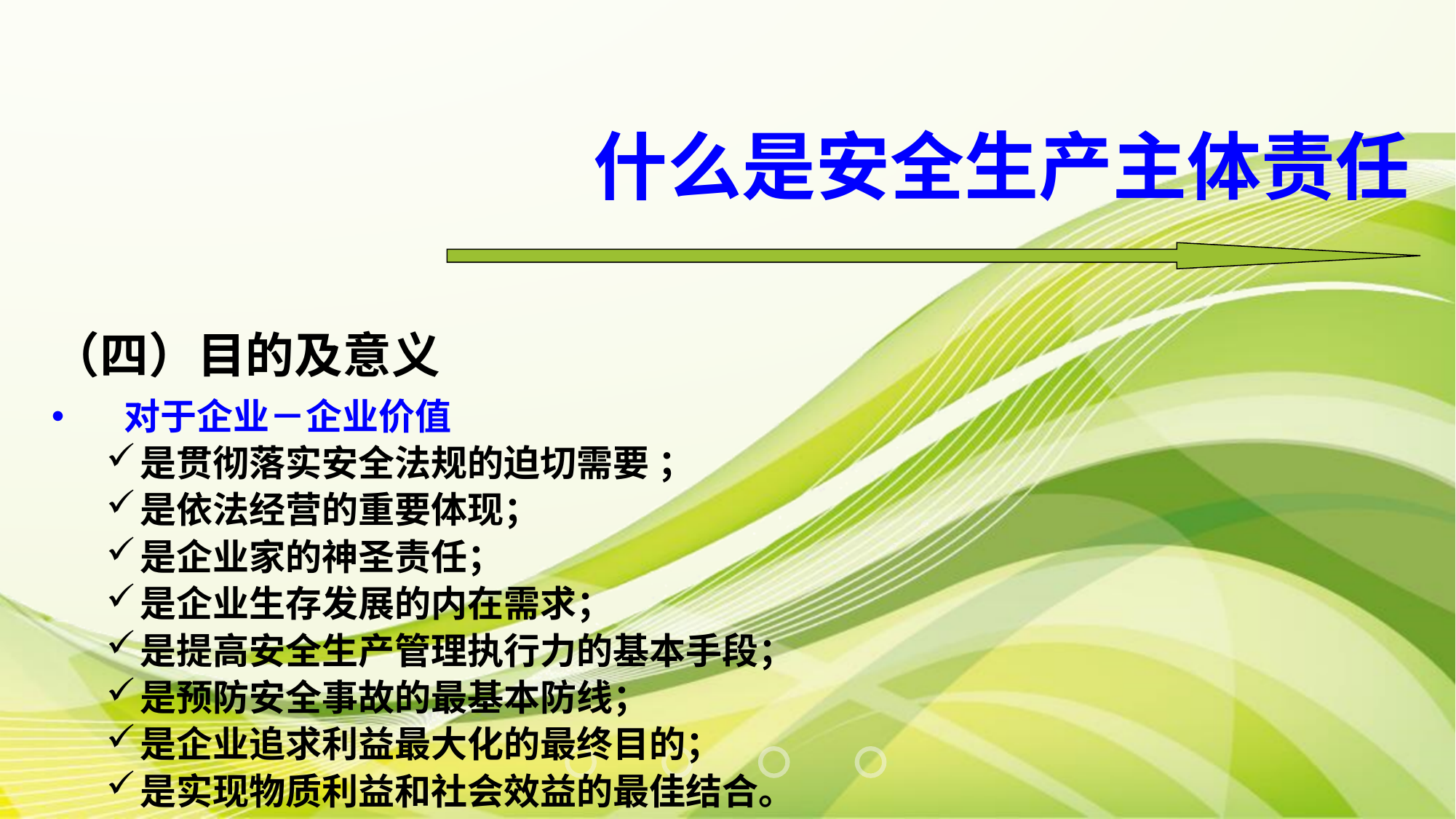

什么是安全生产主体责任

（四）目的及意义
对于企业－企业价值
是贯彻落实安全法规的迫切需要 ；
是依法经营的重要体现；
是企业家的神圣责任；
是企业生存发展的内在需求；
是提高安全生产管理执行力的基本手段；
是预防安全事故的最基本防线；
是企业追求利益最大化的最终目的；
是实现物质利益和社会效益的最佳结合。